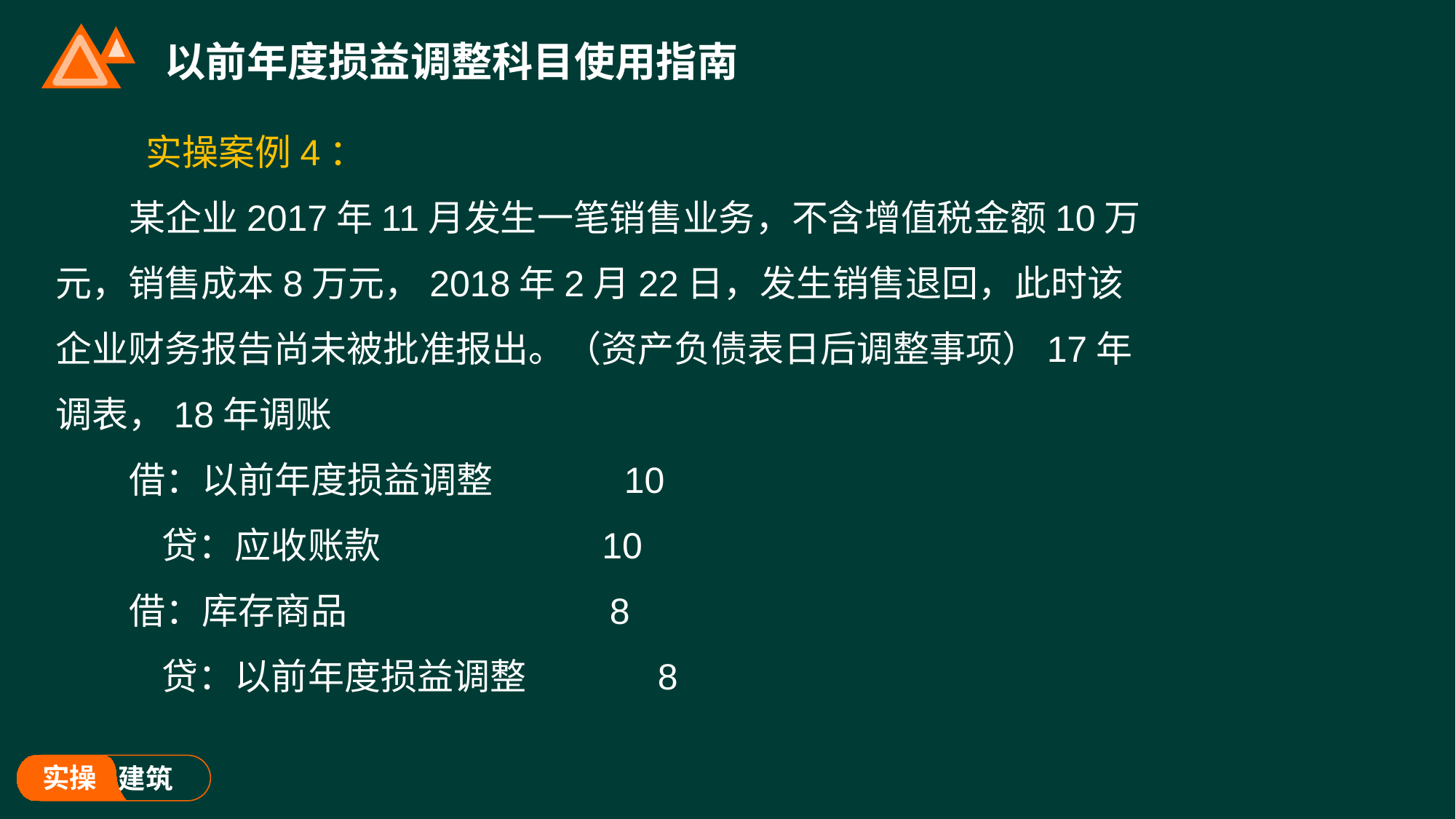

# 以前年度损益调整科目使用指南
 实操案例4：
某企业2017年11月发生一笔销售业务，不含增值税金额10万元，销售成本8万元，2018年2月22日，发生销售退回，此时该企业财务报告尚未被批准报出。（资产负债表日后调整事项）17年调表，18年调账
借：以前年度损益调整               10
   贷：应收账款                          10
借：库存商品                               8
   贷：以前年度损益调整               8